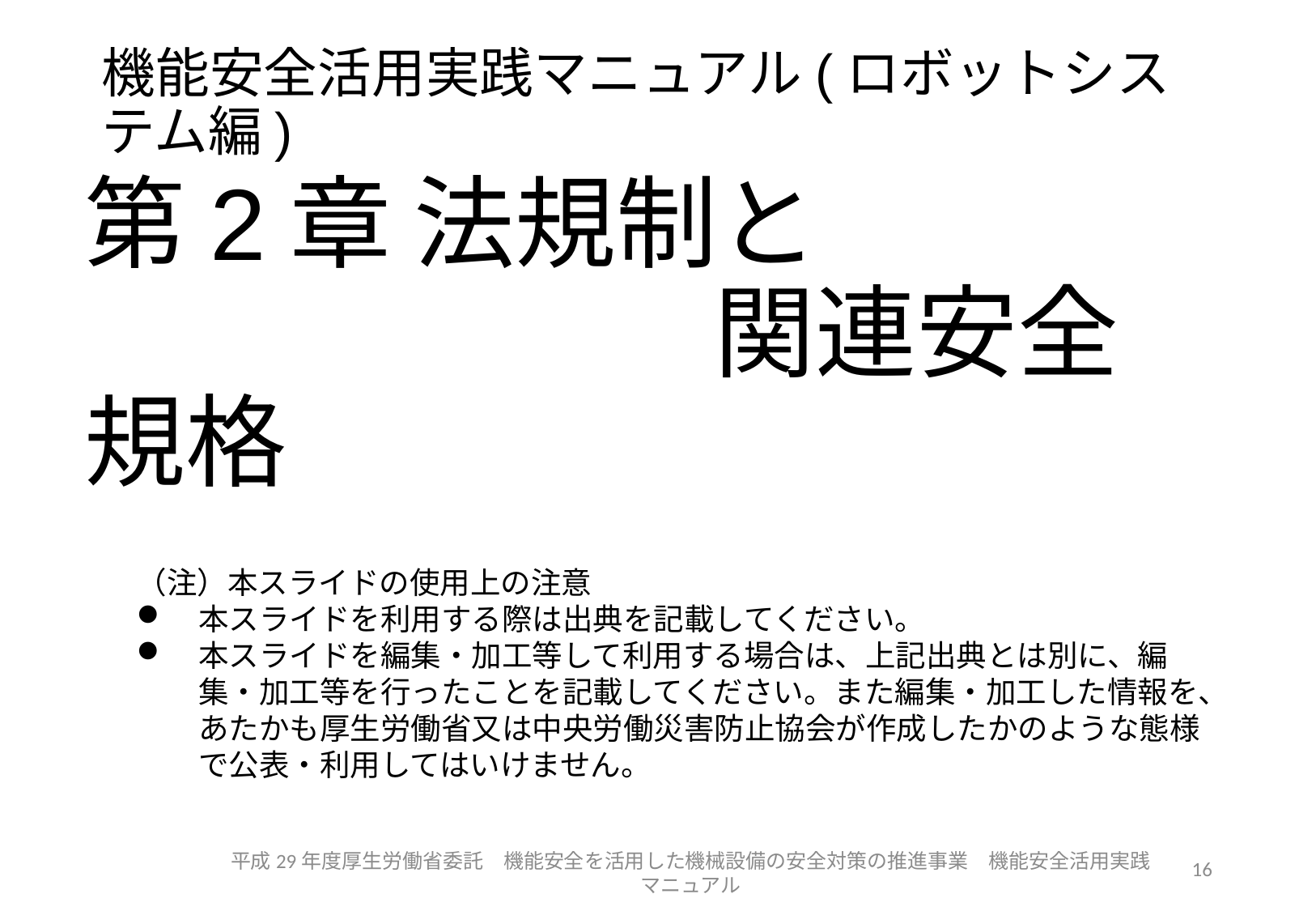

機能安全活用実践マニュアル(ロボットシステム編)
# 第2章 法規制と 　　　　 　　関連安全規格
（注）本スライドの使用上の注意
本スライドを利用する際は出典を記載してください。
本スライドを編集・加工等して利用する場合は、上記出典とは別に、編集・加工等を行ったことを記載してください。また編集・加工した情報を、あたかも厚生労働省又は中央労働災害防止協会が作成したかのような態様で公表・利用してはいけません。
16
平成29年度厚生労働省委託　機能安全を活用した機械設備の安全対策の推進事業　機能安全活用実践マニュアル